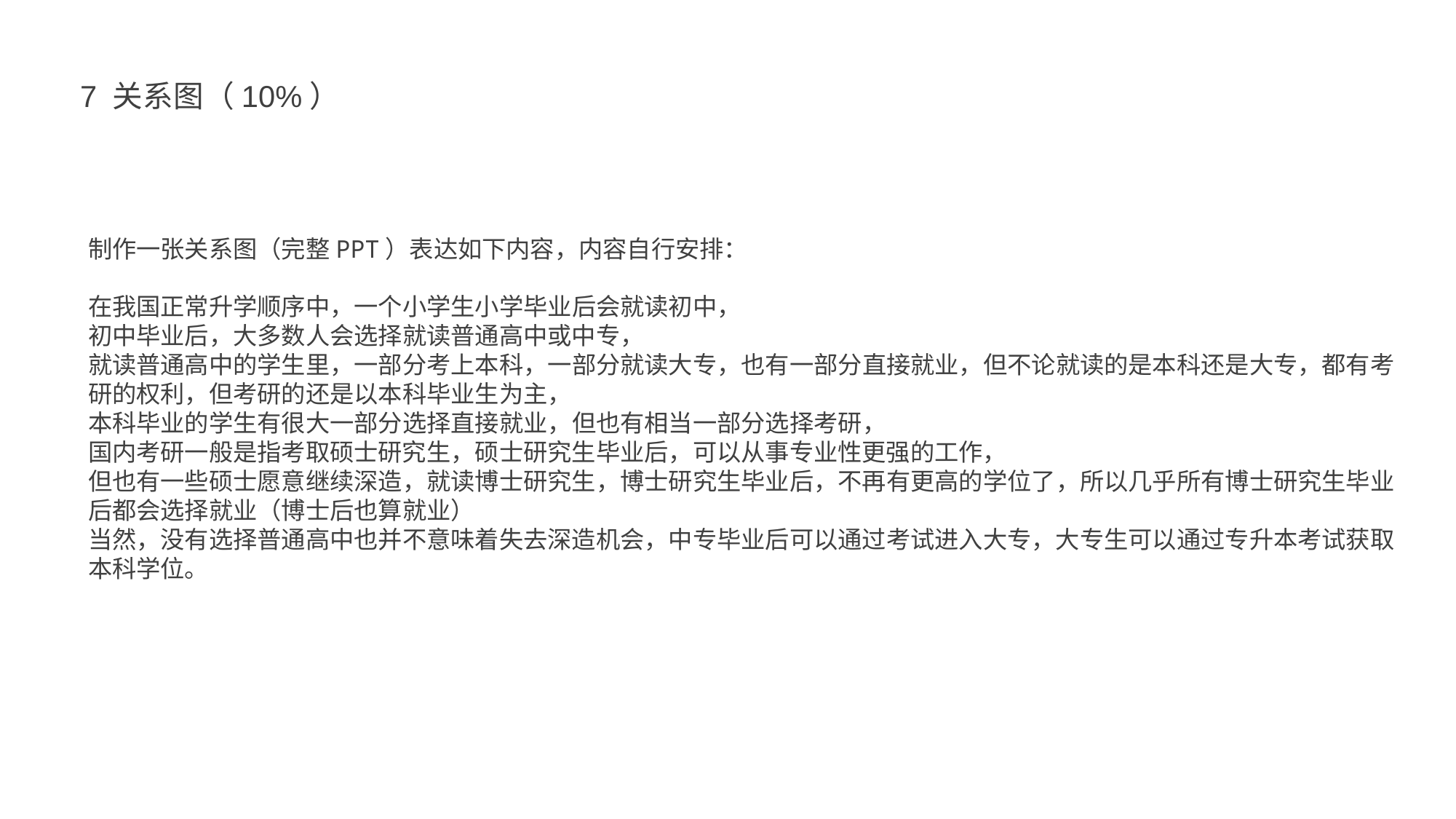

7 关系图（10%）
制作一张关系图（完整PPT）表达如下内容，内容自行安排：

在我国正常升学顺序中，一个小学生小学毕业后会就读初中，
初中毕业后，大多数人会选择就读普通高中或中专，
就读普通高中的学生里，一部分考上本科，一部分就读大专，也有一部分直接就业，但不论就读的是本科还是大专，都有考研的权利，但考研的还是以本科毕业生为主，
本科毕业的学生有很大一部分选择直接就业，但也有相当一部分选择考研，
国内考研一般是指考取硕士研究生，硕士研究生毕业后，可以从事专业性更强的工作，
但也有一些硕士愿意继续深造，就读博士研究生，博士研究生毕业后，不再有更高的学位了，所以几乎所有博士研究生毕业后都会选择就业（博士后也算就业）
当然，没有选择普通高中也并不意味着失去深造机会，中专毕业后可以通过考试进入大专，大专生可以通过专升本考试获取本科学位。